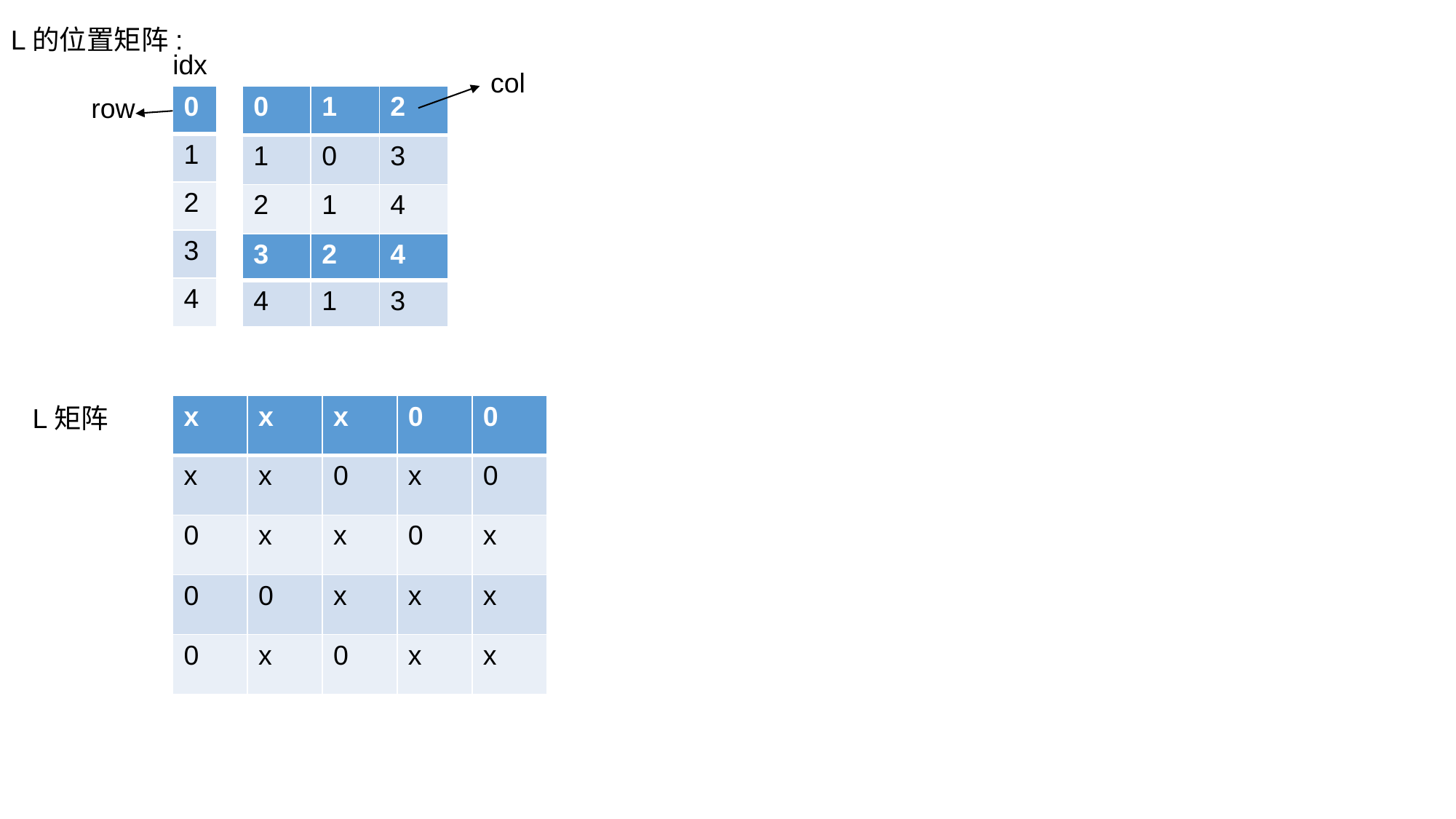

L的位置矩阵:
idx
col
| 0 |
| --- |
| 1 |
| 2 |
| 3 |
| 4 |
| 0 | 1 | 2 |
| --- | --- | --- |
| 1 | 0 | 3 |
| 2 | 1 | 4 |
row
| 3 | 2 | 4 |
| --- | --- | --- |
| 4 | 1 | 3 |
L矩阵
| x | x | x | 0 | 0 |
| --- | --- | --- | --- | --- |
| x | x | 0 | x | 0 |
| 0 | x | x | 0 | x |
| 0 | 0 | x | x | x |
| 0 | x | 0 | x | x |